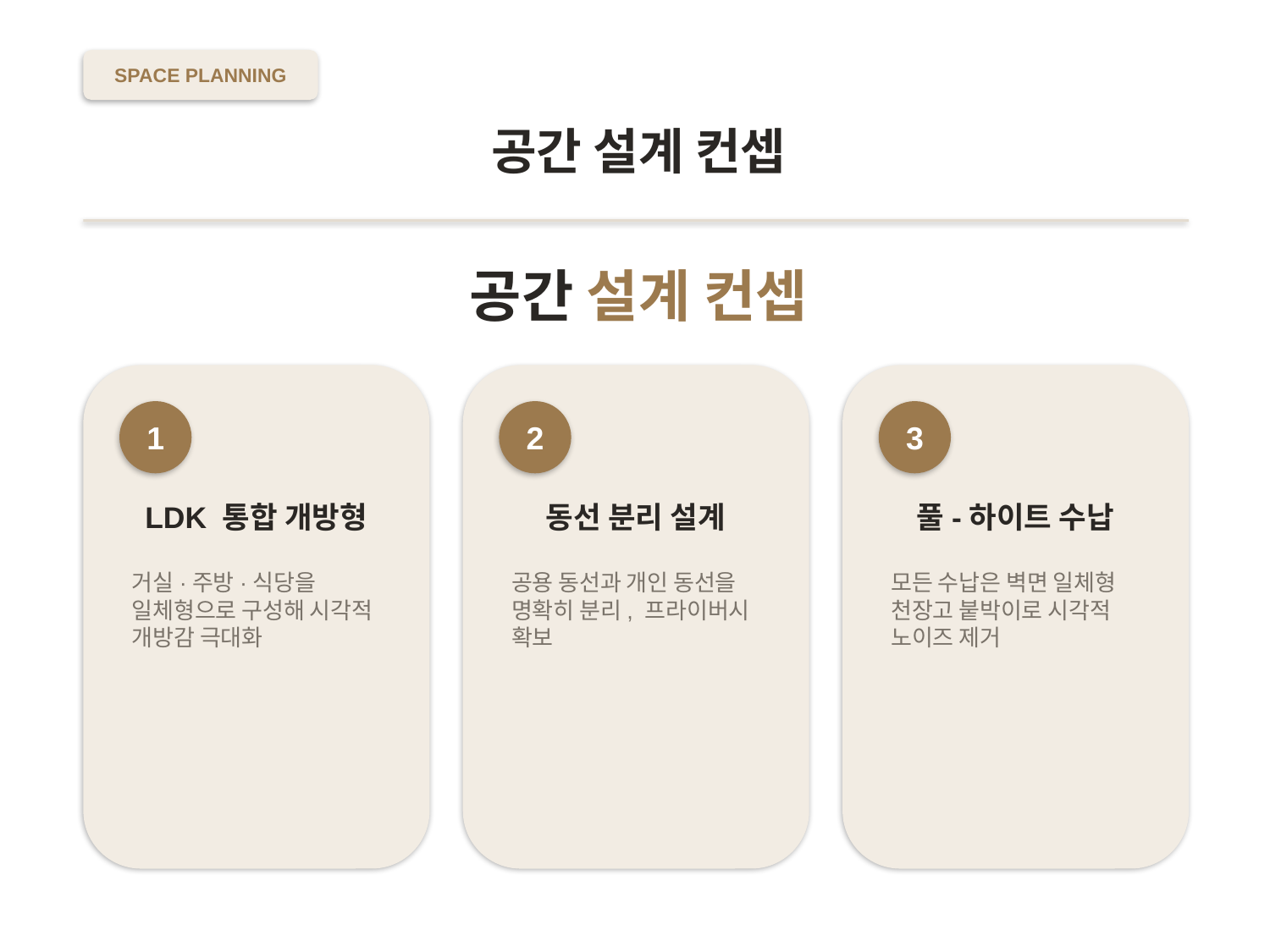

SPACE PLANNING
공간 설계 컨셉

공간 설계 컨셉

1

2

3
LDK 통합 개방형
동선 분리 설계
풀-하이트 수납
거실·주방·식당을 일체형으로 구성해 시각적 개방감 극대화
공용 동선과 개인 동선을 명확히 분리, 프라이버시 확보
모든 수납은 벽면 일체형 천장고 붙박이로 시각적 노이즈 제거